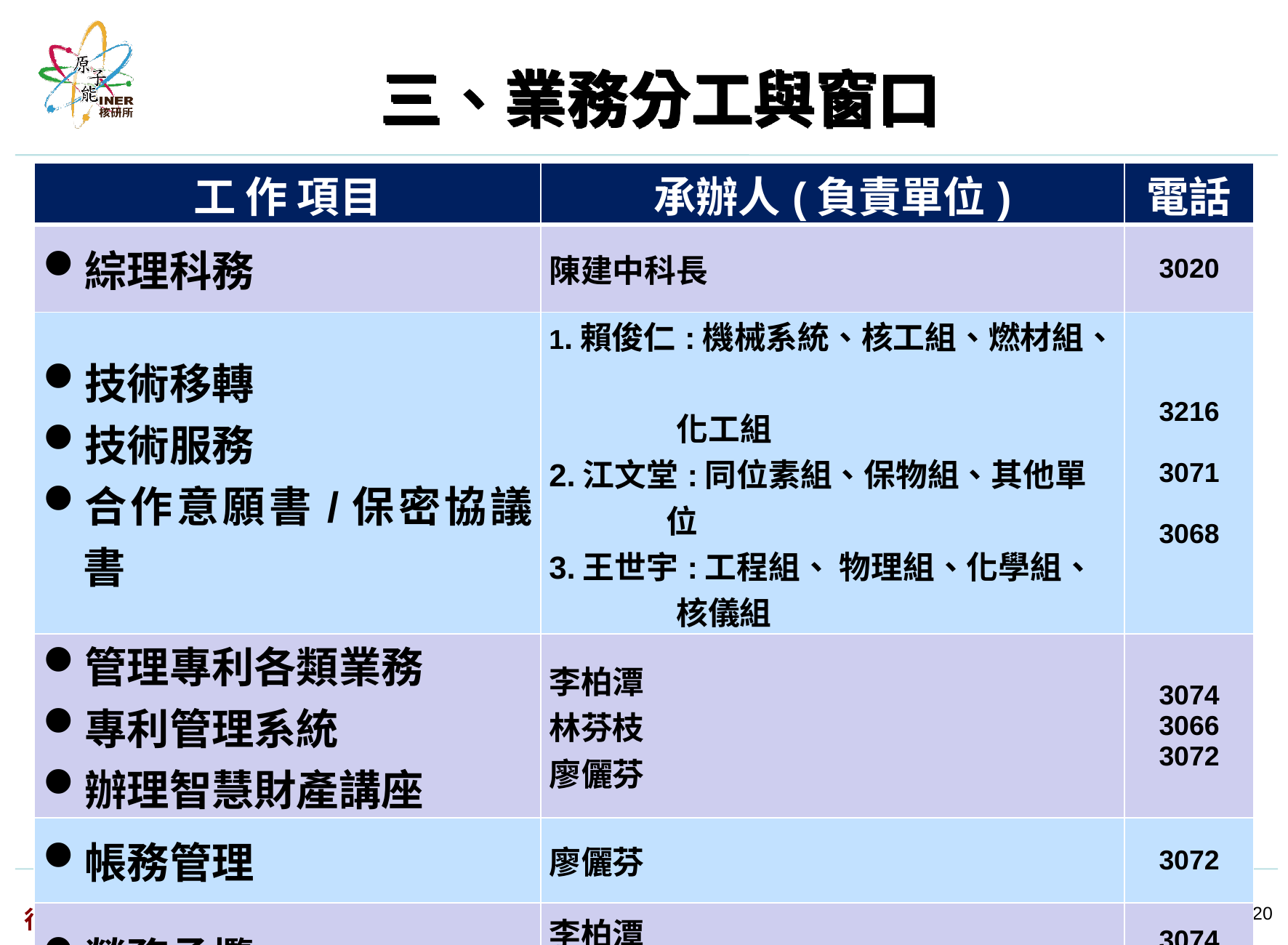

# 三、業務分工與窗口
| 工 作 項目 | 承辦人(負責單位) | 電話 |
| --- | --- | --- |
| 綜理科務 | 陳建中科長 | 3020 |
| 技術移轉 技術服務 合作意願書/保密協議書 | 1.賴俊仁:機械系統、核工組、燃材組、 化工組 2.江文堂:同位素組、保物組、其他單位 3.王世宇:工程組、 物理組、化學組、 核儀組 | 3216 3071 3068 |
| 管理專利各類業務 專利管理系統 辦理智慧財產講座 | 李柏潭 林芬枝 廖儷芬 | 3074 3066 3072 |
| 帳務管理 | 廖儷芬 | 3072 |
| 勞務承攬 | 李柏潭 王珮妤 | 3074 3123 |